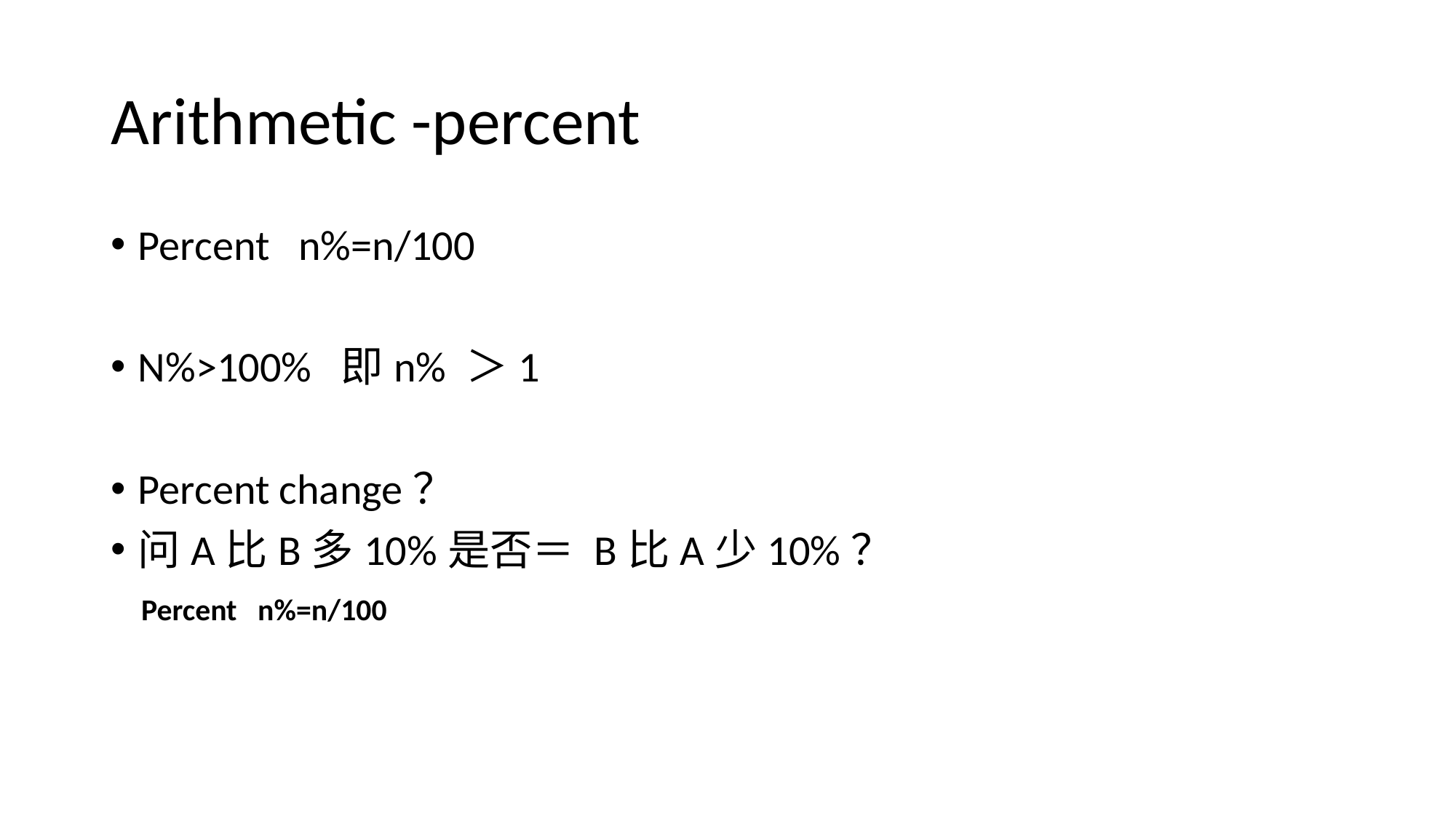

# Arithmetic -percent
Percent   n%=n/100

N%>100%  即n% ＞1

Percent change？
问A比B多10%是否＝ B比A少10%？

Percent   n%=n/100